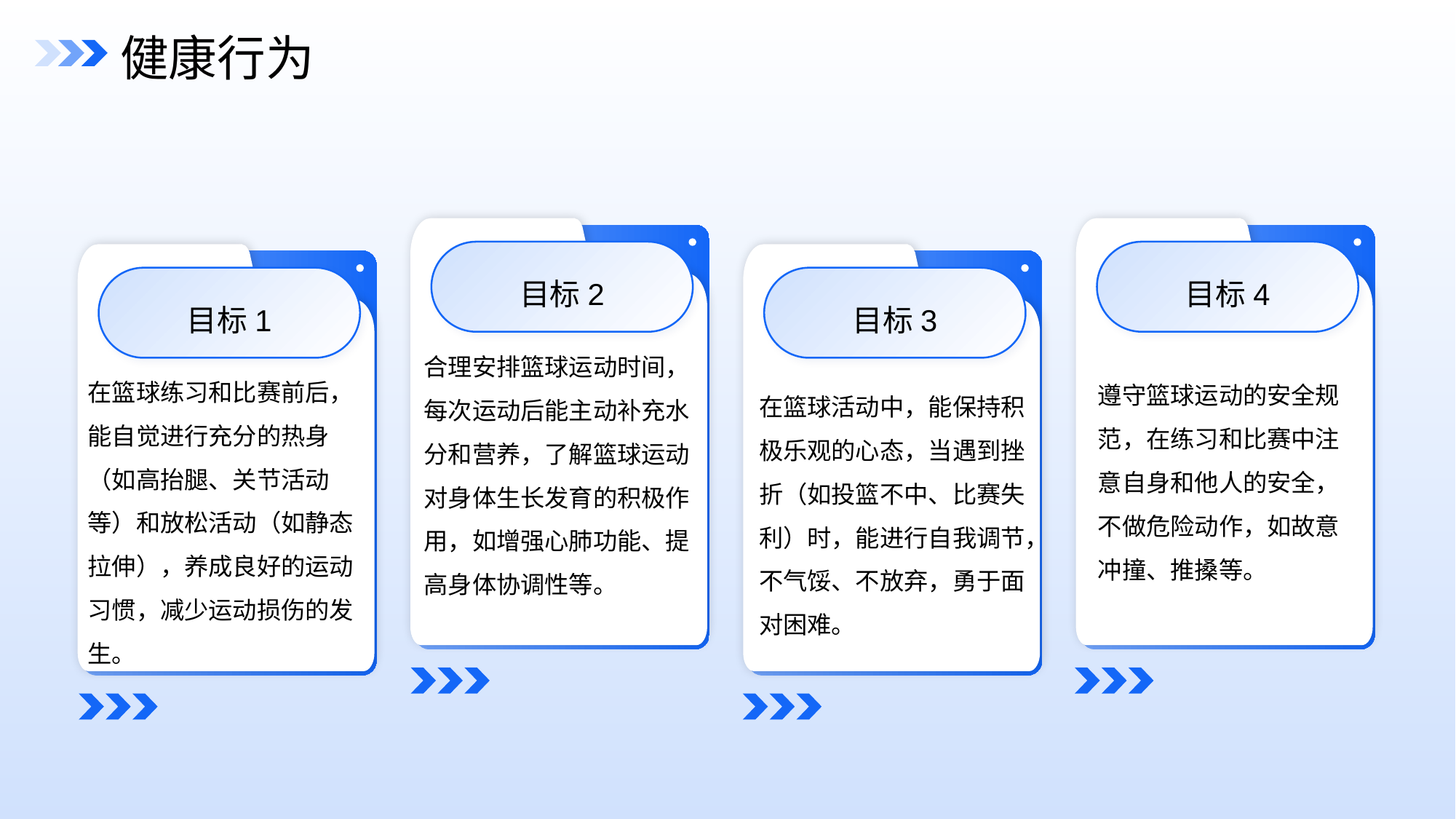

健康行为

目标2
目标4

目标1
目标3

合理安排篮球运动时间，每次运动后能主动补充水分和营养，了解篮球运动对身体生长发育的积极作用，如增强心肺功能、提高身体协调性等。
在篮球练习和比赛前后，能自觉进行充分的热身（如高抬腿、关节活动等）和放松活动（如静态拉伸），养成良好的运动习惯，减少运动损伤的发生。
遵守篮球运动的安全规范，在练习和比赛中注意自身和他人的安全，不做危险动作，如故意冲撞、推搡等。
在篮球活动中，能保持积极乐观的心态，当遇到挫折（如投篮不中、比赛失利）时，能进行自我调节，不气馁、不放弃，勇于面对困难。